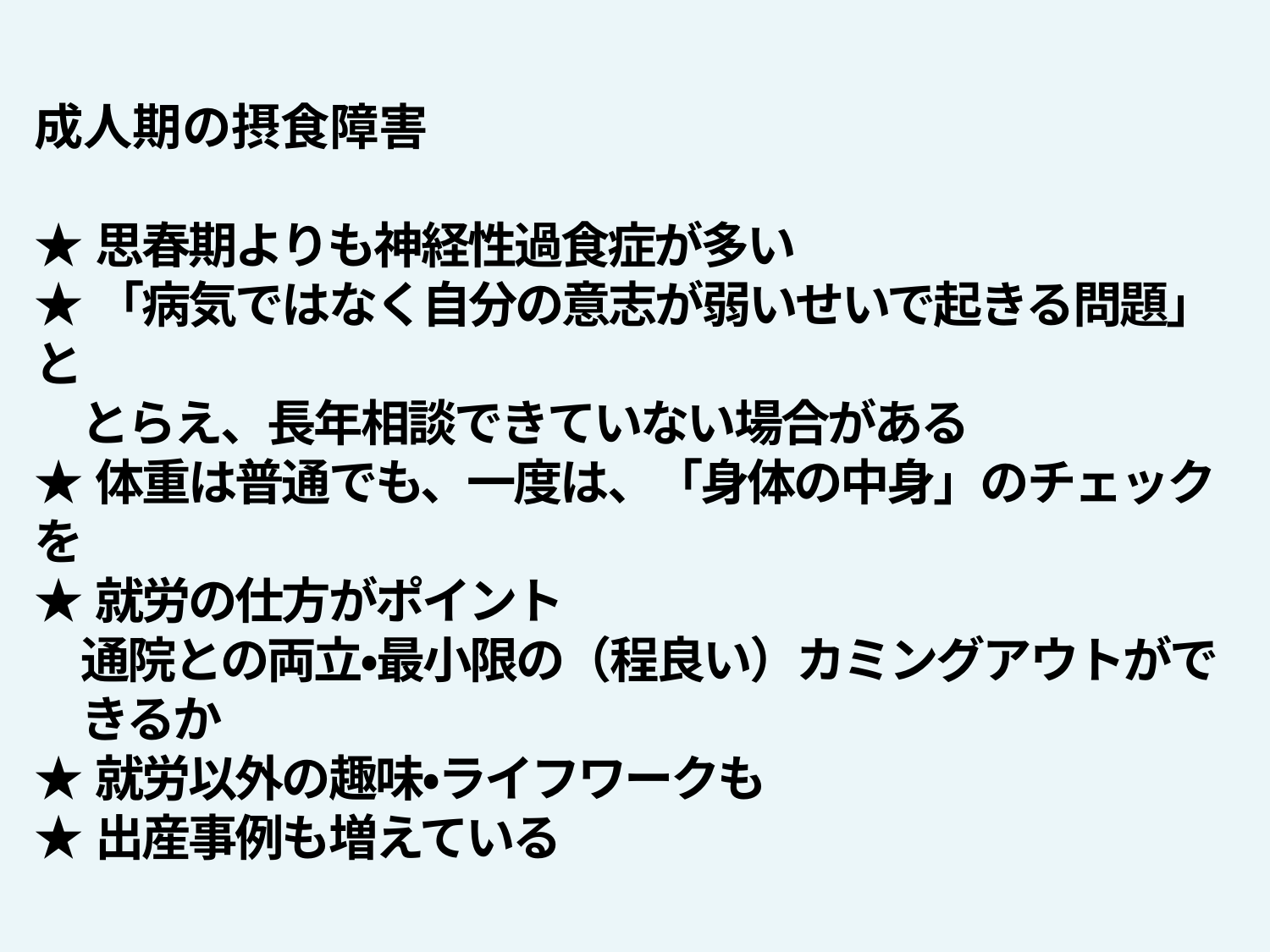

成人期の摂食障害

★思春期よりも神経性過食症が多い
★「病気ではなく自分の意志が弱いせいで起きる問題」と
　とらえ、長年相談できていない場合がある
★体重は普通でも、一度は、「身体の中身」のチェックを
★就労の仕方がポイント
　通院との両立・最小限の（程良い）カミングアウトがで
　きるか
★就労以外の趣味・ライフワークも
★出産事例も増えている